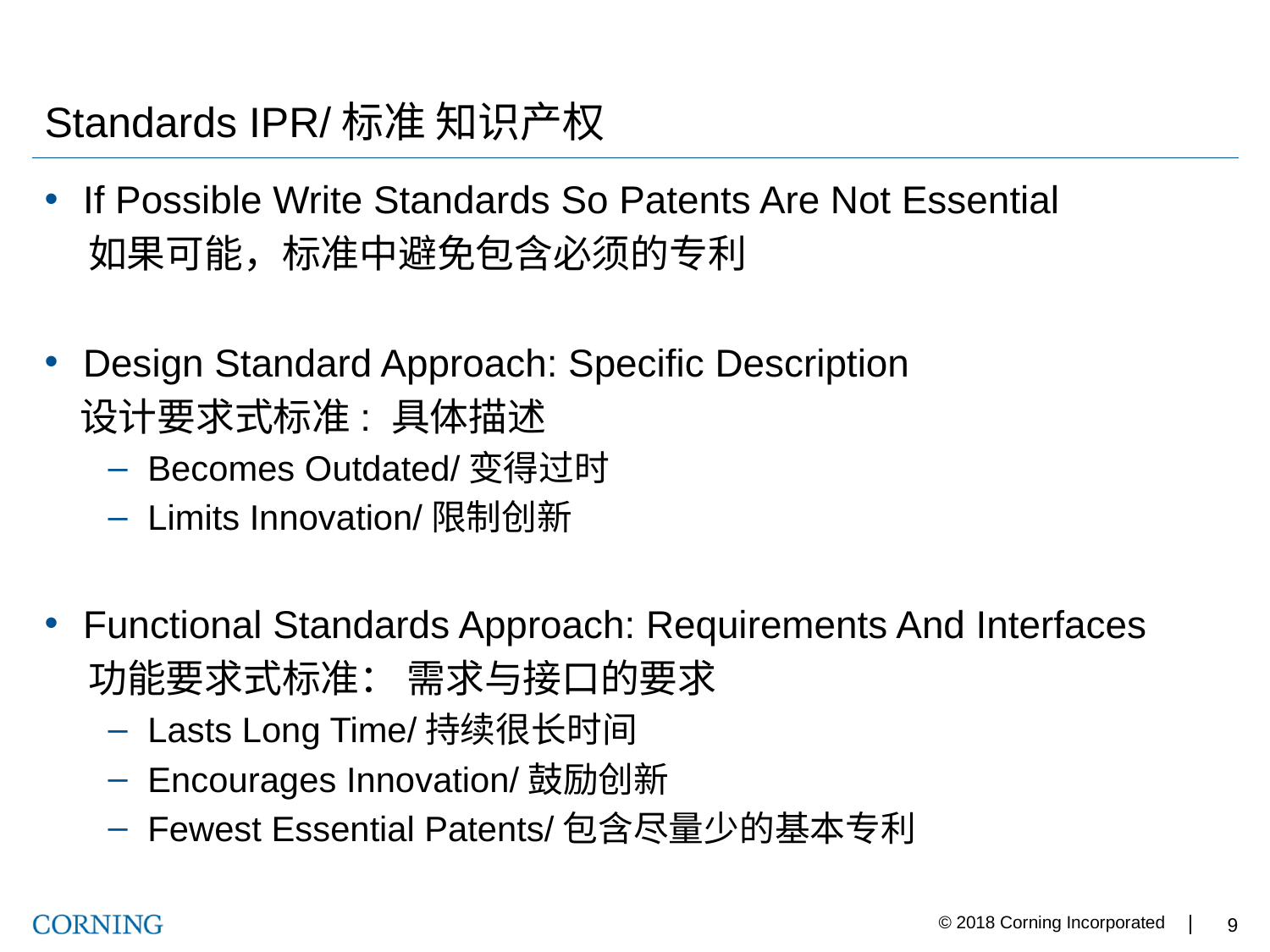

# Standards IPR/标准 知识产权
If Possible Write Standards So Patents Are Not Essential
    如果可能，标准中避免包含必须的专利

Design Standard Approach: Specific Description
   设计要求式标准: 具体描述
Becomes Outdated/变得过时
Limits Innovation/限制创新

Functional Standards Approach: Requirements And Interfaces
    功能要求式标准： 需求与接口的要求
Lasts Long Time/持续很长时间
Encourages Innovation/鼓励创新
Fewest Essential Patents/包含尽量少的基本专利